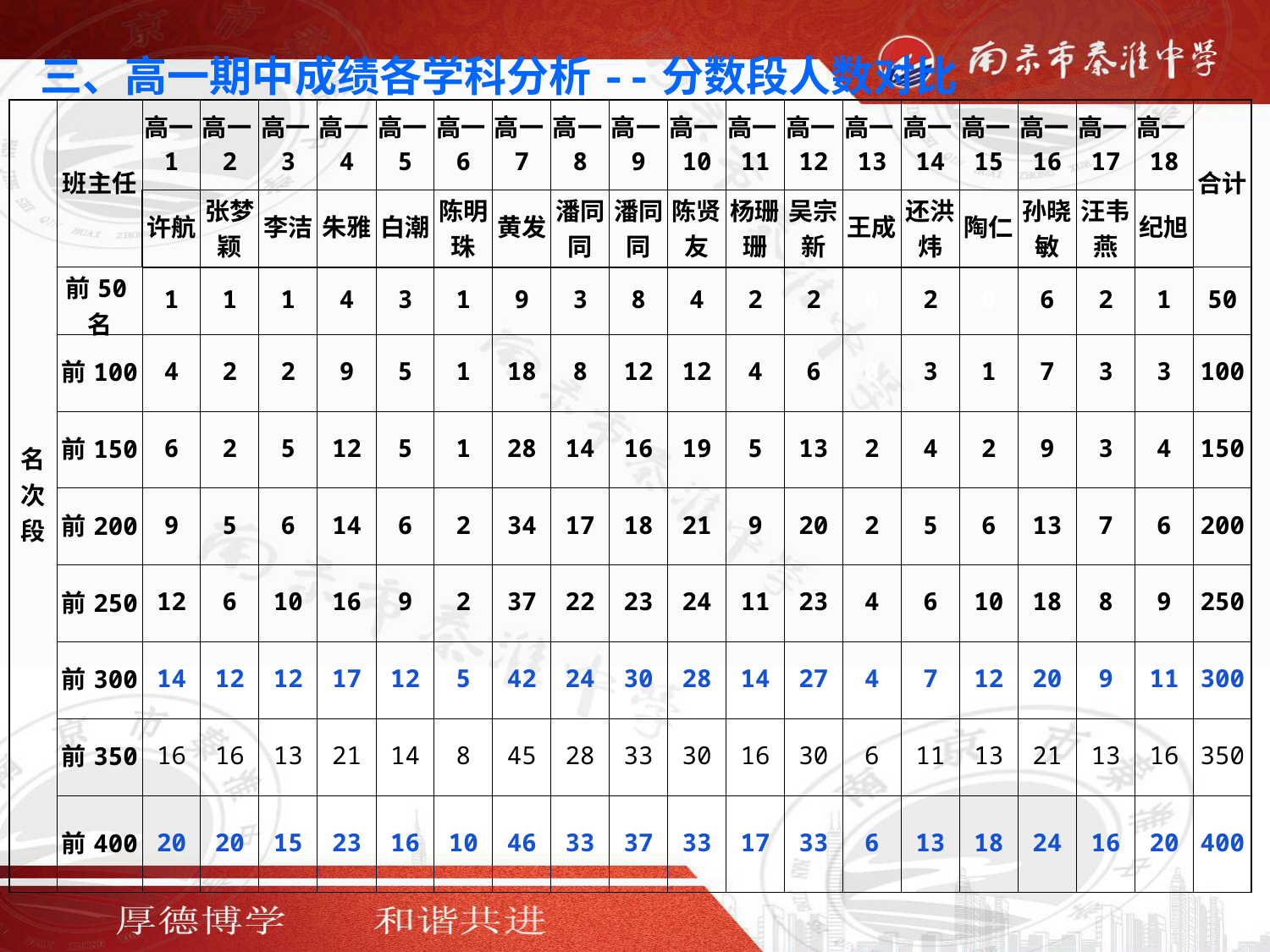

三、高一期中成绩各学科分析--分数段人数对比
| 名次段 | 班主任 | 高一1 | 高一2 | 高一3 | 高一4 | 高一5 | 高一6 | 高一7 | 高一8 | 高一9 | 高一10 | 高一11 | 高一12 | 高一13 | 高一14 | 高一15 | 高一16 | 高一17 | 高一18 | 合计 |
| --- | --- | --- | --- | --- | --- | --- | --- | --- | --- | --- | --- | --- | --- | --- | --- | --- | --- | --- | --- | --- |
|  |  | 许航 | 张梦颖 | 李洁 | 朱雅 | 白潮 | 陈明珠 | 黄发 | 潘同同 | 潘同同 | 陈贤友 | 杨珊珊 | 吴宗新 | 王成 | 还洪炜 | 陶仁 | 孙晓敏 | 汪韦燕 | 纪旭 |  |
|  | 前50名 | 1 | 1 | 1 | 4 | 3 | 1 | 9 | 3 | 8 | 4 | 2 | 2 | 0 | 2 | 0 | 6 | 2 | 1 | 50 |
|  | 前100 | 4 | 2 | 2 | 9 | 5 | 1 | 18 | 8 | 12 | 12 | 4 | 6 | 0 | 3 | 1 | 7 | 3 | 3 | 100 |
|  | 前150 | 6 | 2 | 5 | 12 | 5 | 1 | 28 | 14 | 16 | 19 | 5 | 13 | 2 | 4 | 2 | 9 | 3 | 4 | 150 |
|  | 前200 | 9 | 5 | 6 | 14 | 6 | 2 | 34 | 17 | 18 | 21 | 9 | 20 | 2 | 5 | 6 | 13 | 7 | 6 | 200 |
|  | 前250 | 12 | 6 | 10 | 16 | 9 | 2 | 37 | 22 | 23 | 24 | 11 | 23 | 4 | 6 | 10 | 18 | 8 | 9 | 250 |
|  | 前300 | 14 | 12 | 12 | 17 | 12 | 5 | 42 | 24 | 30 | 28 | 14 | 27 | 4 | 7 | 12 | 20 | 9 | 11 | 300 |
|  | 前350 | 16 | 16 | 13 | 21 | 14 | 8 | 45 | 28 | 33 | 30 | 16 | 30 | 6 | 11 | 13 | 21 | 13 | 16 | 350 |
|  | 前400 | 20 | 20 | 15 | 23 | 16 | 10 | 46 | 33 | 37 | 33 | 17 | 33 | 6 | 13 | 18 | 24 | 16 | 20 | 400 |